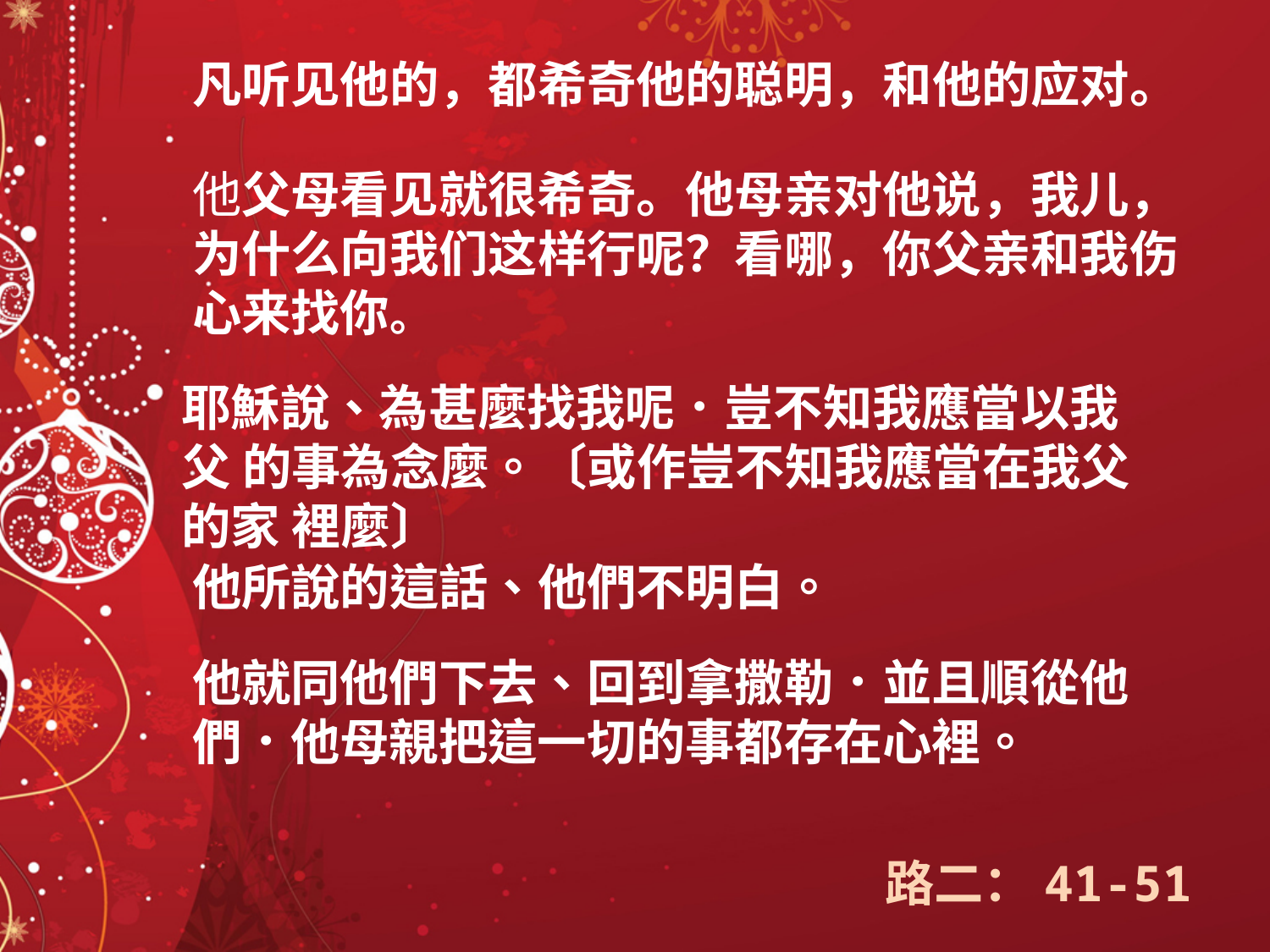

凡听见他的，都希奇他的聪明，和他的应对。

他父母看见就很希奇。他母亲对他说，我儿，为什么向我们这样行呢？看哪，你父亲和我伤心来找你。
耶穌說、為甚麼找我呢．豈不知我應當以我父 的事為念麼。〔或作豈不知我應當在我父的家 裡麼〕
他所說的這話、他們不明白。
他就同他們下去、回到拿撒勒．並且順從他 們．他母親把這一切的事都存在心裡。
路二：41-51